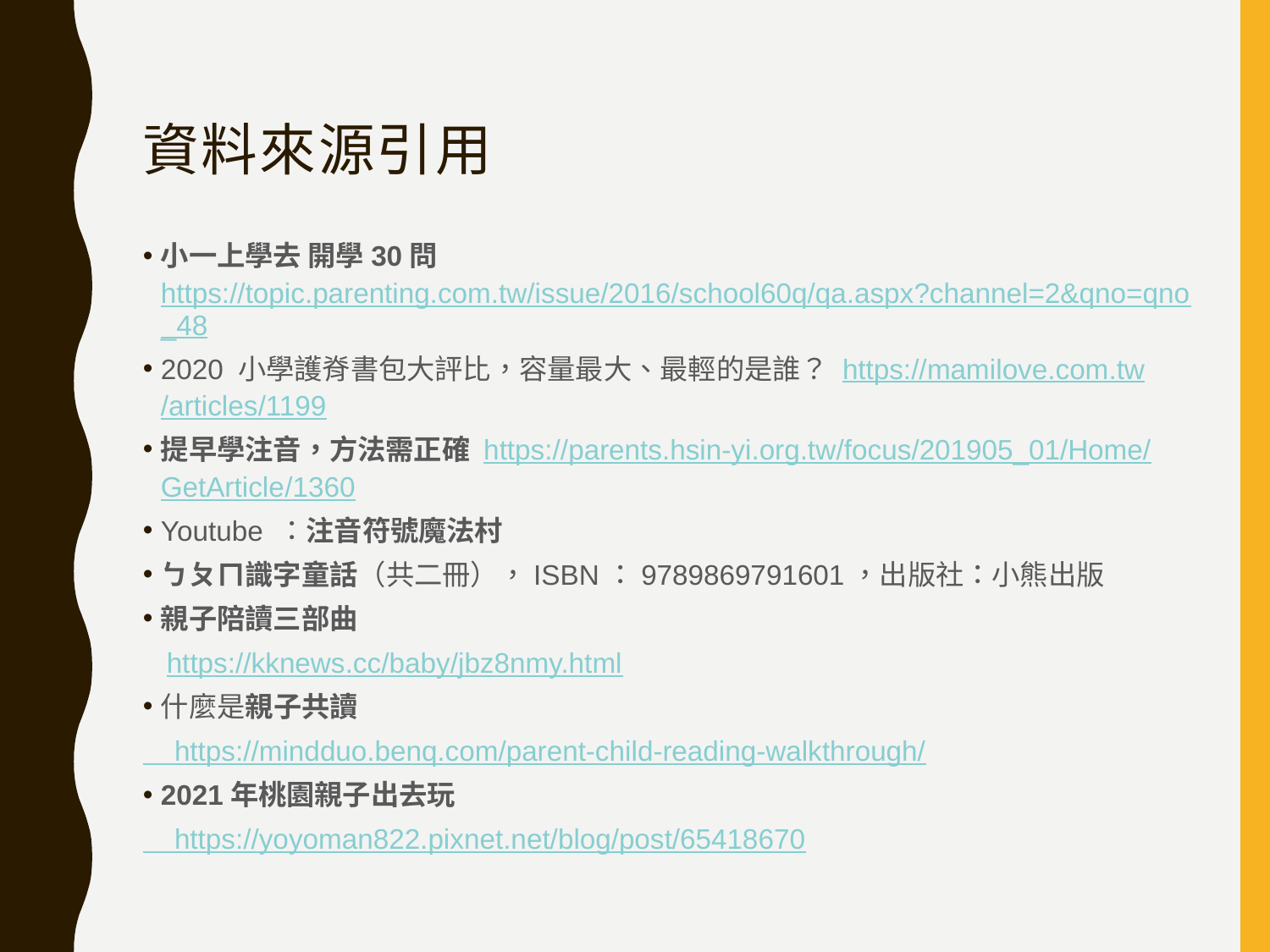

# 資料來源引用
小一上學去 開學30問 https://topic.parenting.com.tw/issue/2016/school60q/qa.aspx?channel=2&qno=qno_48
2020 小學護脊書包大評比，容量最大、最輕的是誰？ https://mamilove.com.tw/articles/1199
提早學注音，方法需正確 https://parents.hsin-yi.org.tw/focus/201905_01/Home/GetArticle/1360
Youtube ：注音符號魔法村
ㄅㄆㄇ識字童話（共二冊），ISBN：9789869791601，出版社：小熊出版
親子陪讀三部曲
   https://kknews.cc/baby/jbz8nmy.html
什麼是親子共讀
    https://mindduo.benq.com/parent-child-reading-walkthrough/
2021年桃園親子出去玩
    https://yoyoman822.pixnet.net/blog/post/65418670